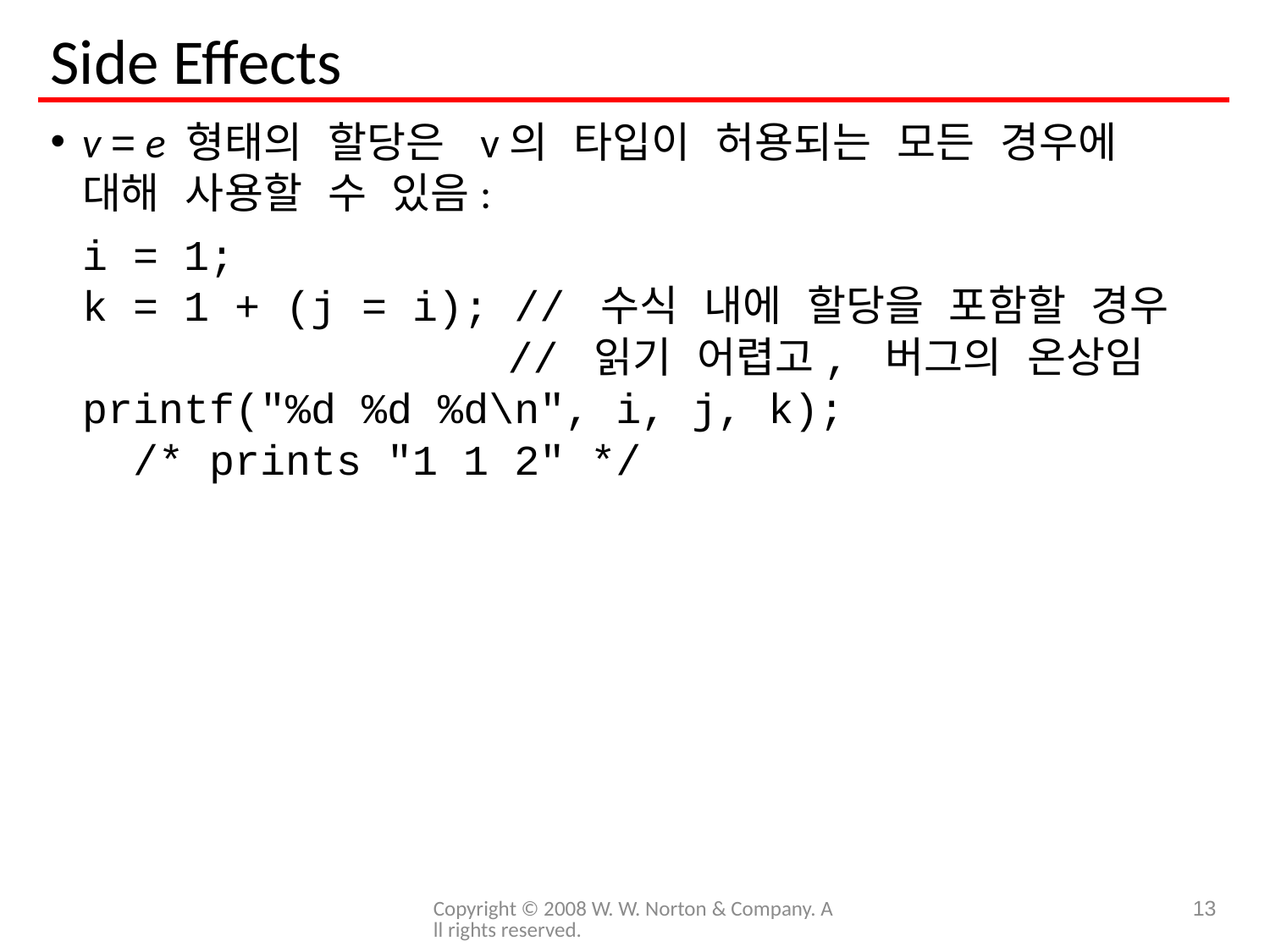

# Side Effects
v = e 형태의 할당은 v의 타입이 허용되는 모든 경우에 대해 사용할 수 있음:
	i = 1;
	k = 1 + (j = i); // 수식 내에 할당을 포함할 경우
                  // 읽기 어렵고, 버그의 온상임
	printf("%d %d %d\n", i, j, k);
	  /* prints "1 1 2" */
Copyright © 2008 W. W. Norton & Company. All rights reserved.
13